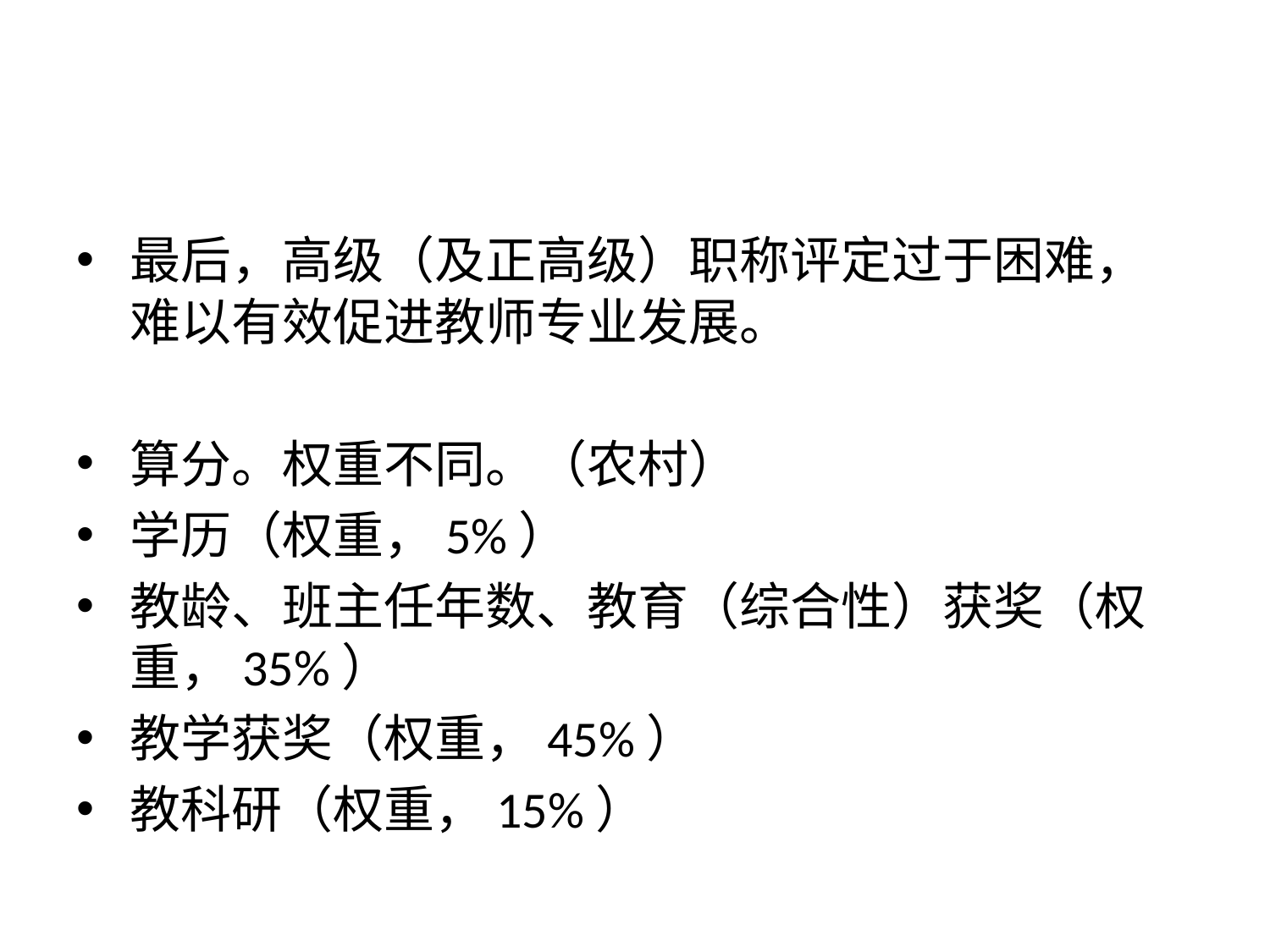

#
最后，高级（及正高级）职称评定过于困难，难以有效促进教师专业发展。

算分。权重不同。（农村）
学历（权重，5%）
教龄、班主任年数、教育（综合性）获奖（权重，35%）
教学获奖（权重，45%）
教科研（权重，15%）